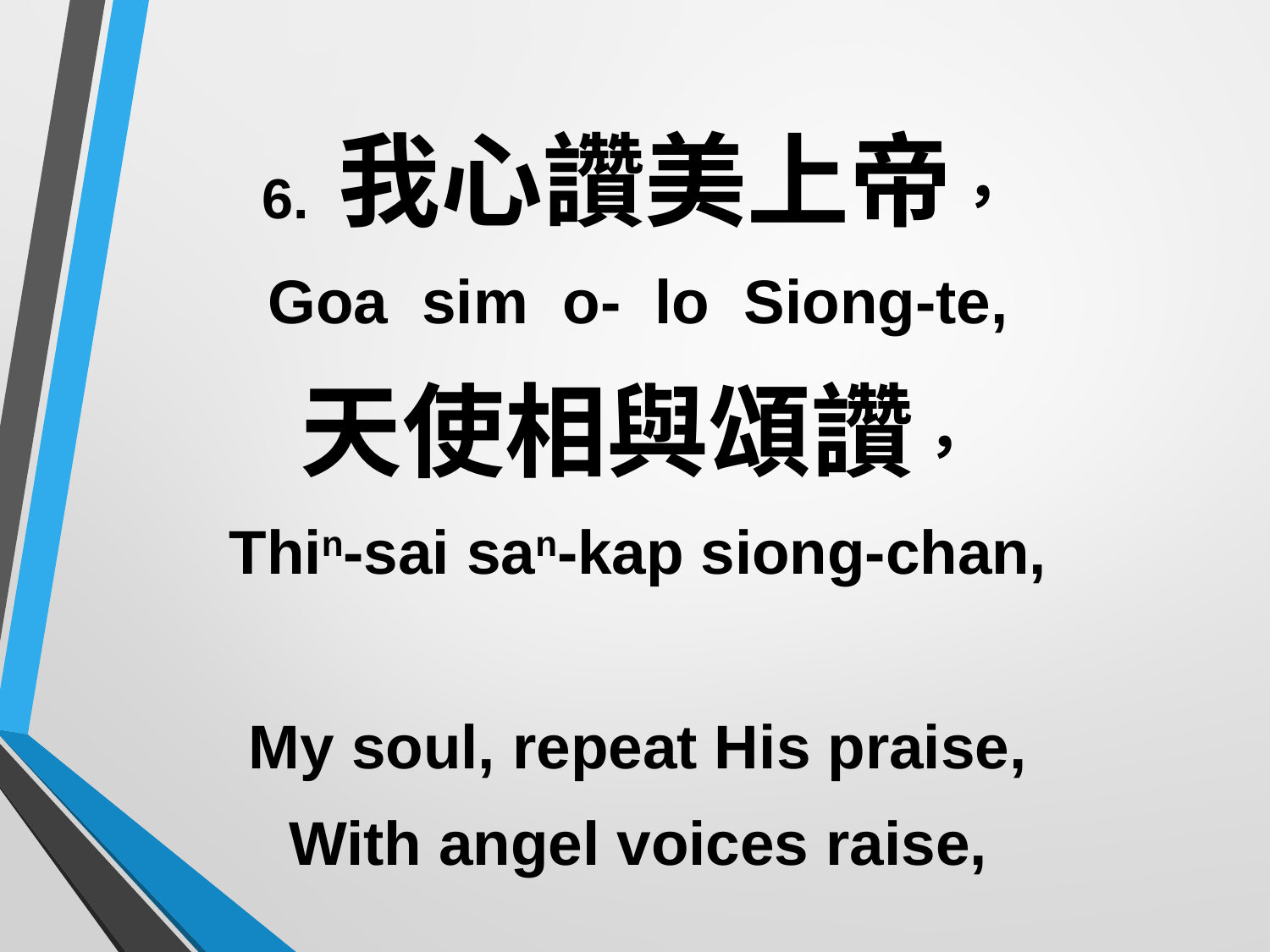

6. 我心讚美上帝，
Goa  sim  o-  lo  Siong-te,
天使相與頌讚，
Thin-sai san-kap siong-chan,

My soul, repeat His praise,
With angel voices raise,